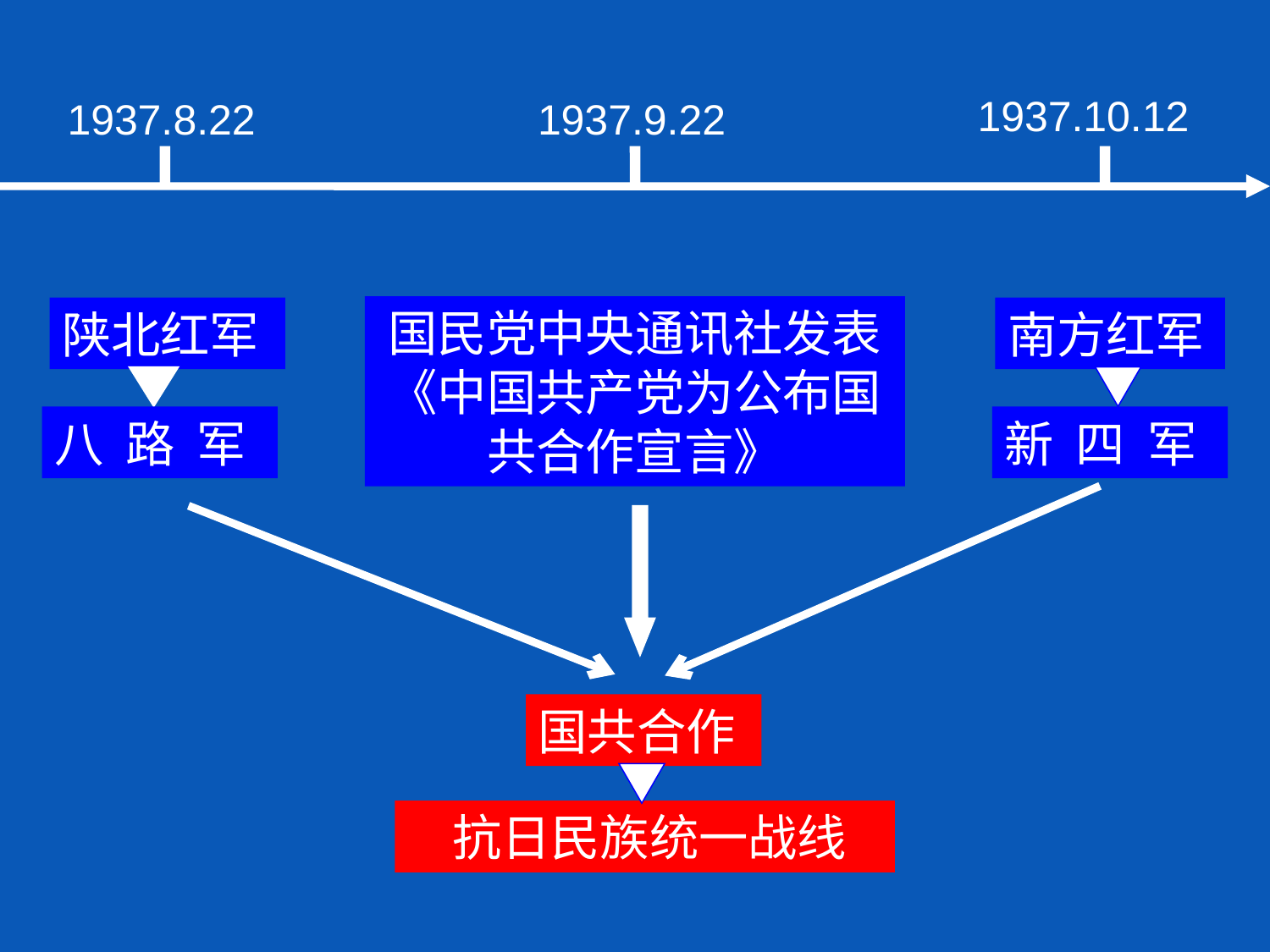

1937.10.12
1937.8.22
1937.9.22

国民党中央通讯社发表《中国共产党为公布国 共合作宣言》
陕北红军
南方红军

八  路  军
新  四  军

国共合作

   抗日民族统一战线